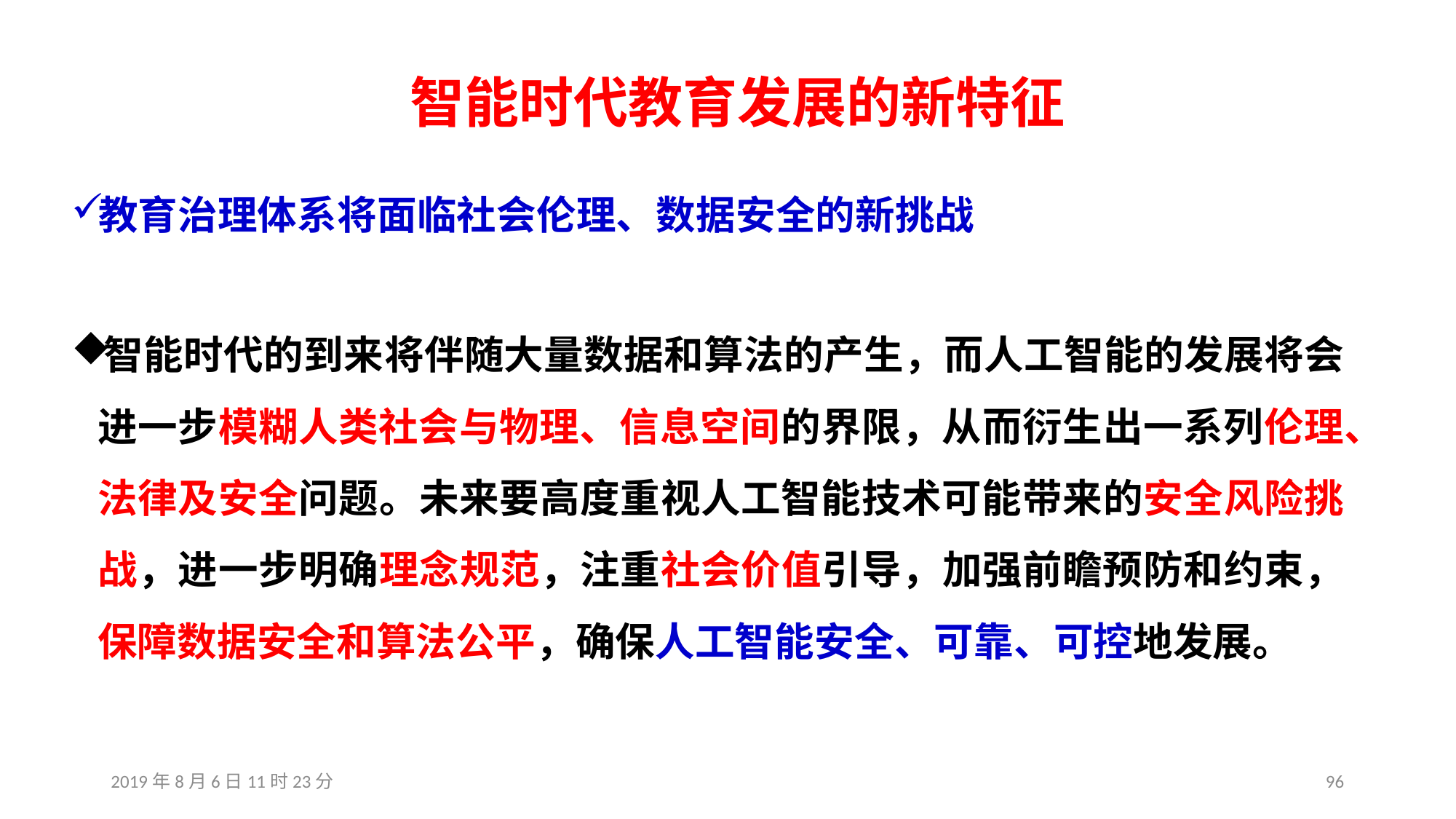

智能时代教育发展的新特征
教育治理体系将面临社会伦理、数据安全的新挑战

智能时代的到来将伴随大量数据和算法的产生，而人工智能的发展将会进一步模糊人类社会与物理、信息空间的界限，从而衍生出一系列伦理、法律及安全问题。未来要高度重视人工智能技术可能带来的安全风险挑战，进一步明确理念规范，注重社会价值引导，加强前瞻预防和约束，保障数据安全和算法公平，确保人工智能安全、可靠、可控地发展。

2019年8月6日11时23分

96